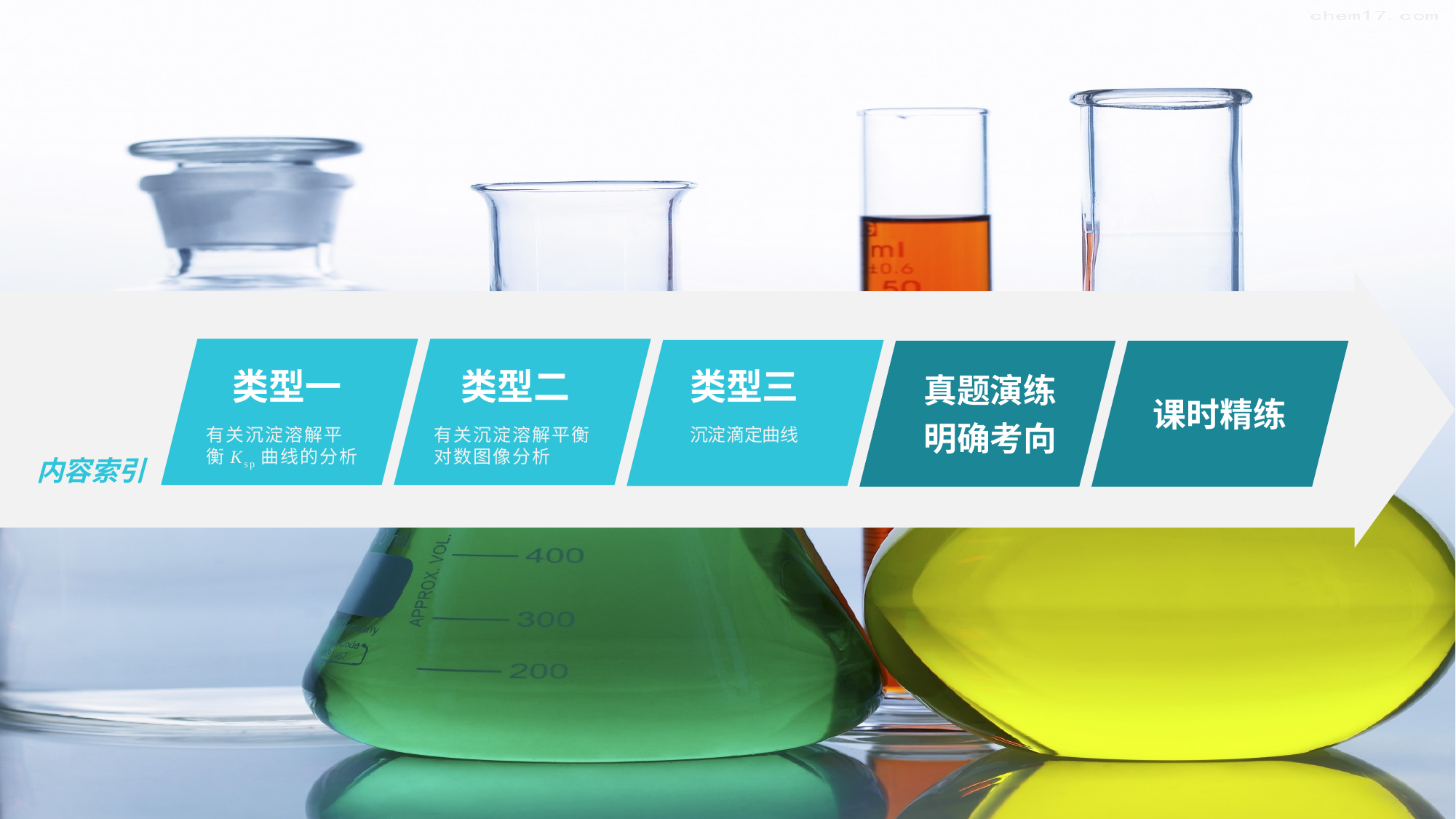

真题演练
明确考向

课时精练
类型一
类型二
类型三
有关沉淀溶解平衡Ksp曲线的分析
有关沉淀溶解平衡对数图像分析
沉淀滴定曲线
内容索引